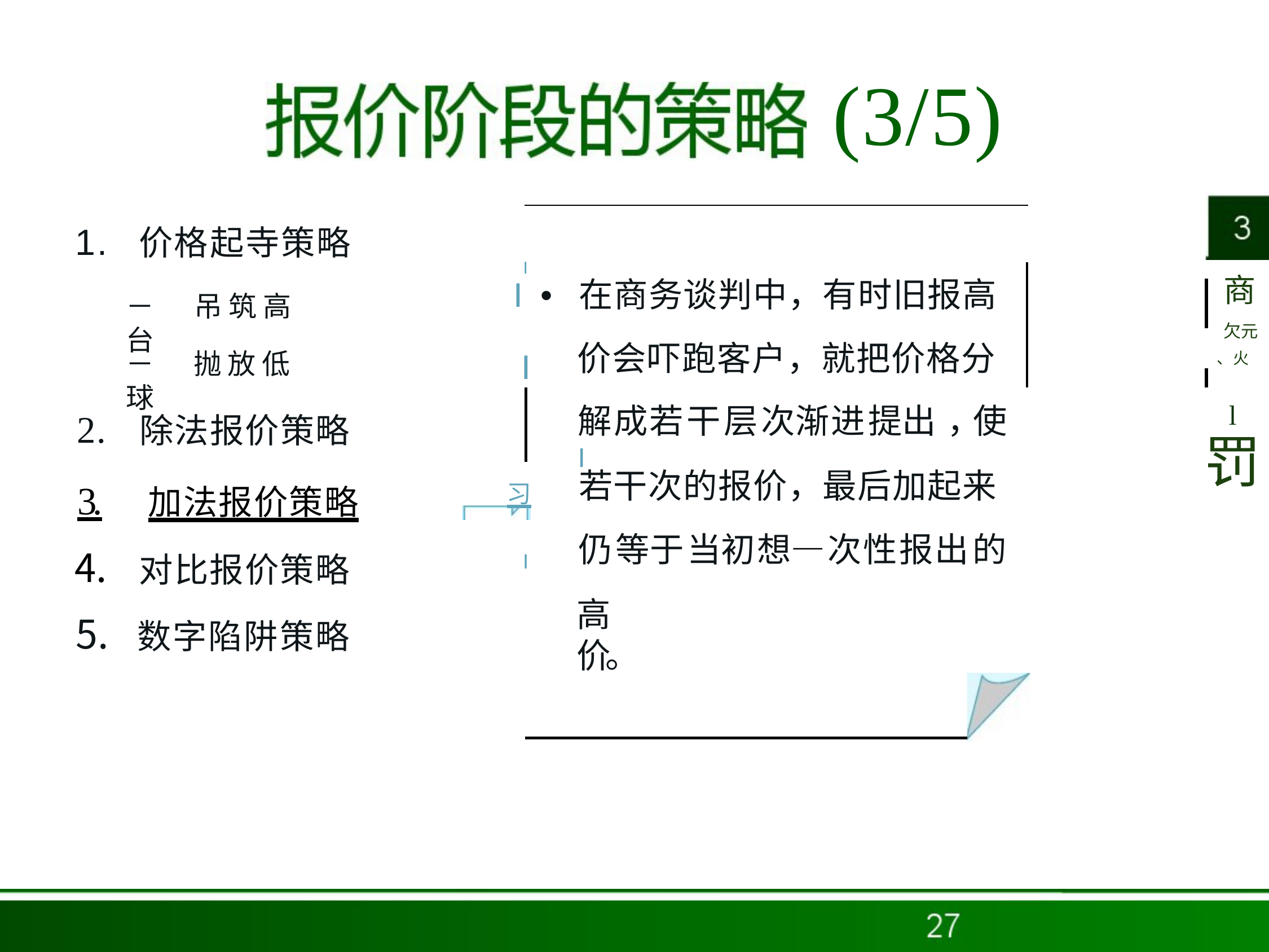

# (3/5)

1.	价格起寺策略
商
欠元
I

I	•	在商务谈判中，有时旧报高

－吊筑高台
价会吓跑客户，就把价格分
I
－抛放低球
、火
l 罚

解成若干层次渐进提出 ，使 I
2.	除法报价策略
若干次的报价，最后加起来
3.	 加法报价策略
习

对比报价策略
数字陷阱策略
仍等于当初想—次性报出的
I
高价。